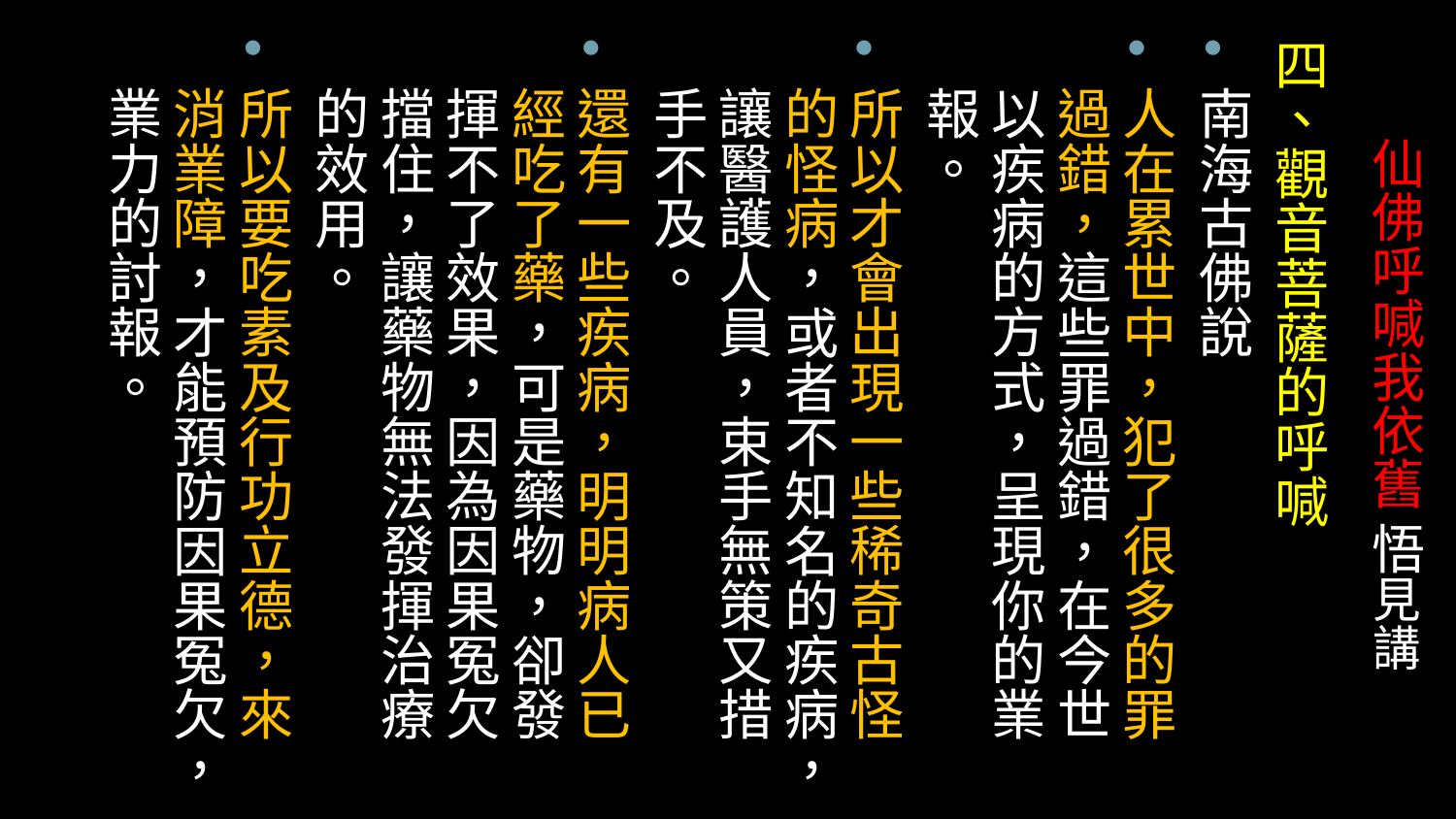

# 仙佛呼喊我依舊 悟見講
四、觀音菩薩的呼喊
南海古佛說
人在累世中，犯了很多的罪過錯，這些罪過錯，在今世以疾病的方式，呈現你的業報。
所以才會出現一些稀奇古怪的怪病，或者不知名的疾病，讓醫護人員，束手無策又措手不及。
還有一些疾病，明明病人已經吃了藥，可是藥物，卻發揮不了效果，因為因果冤欠擋住，讓藥物無法發揮治療的效用。
所以要吃素及行功立德，來消業障，才能預防因果冤欠，業力的討報。